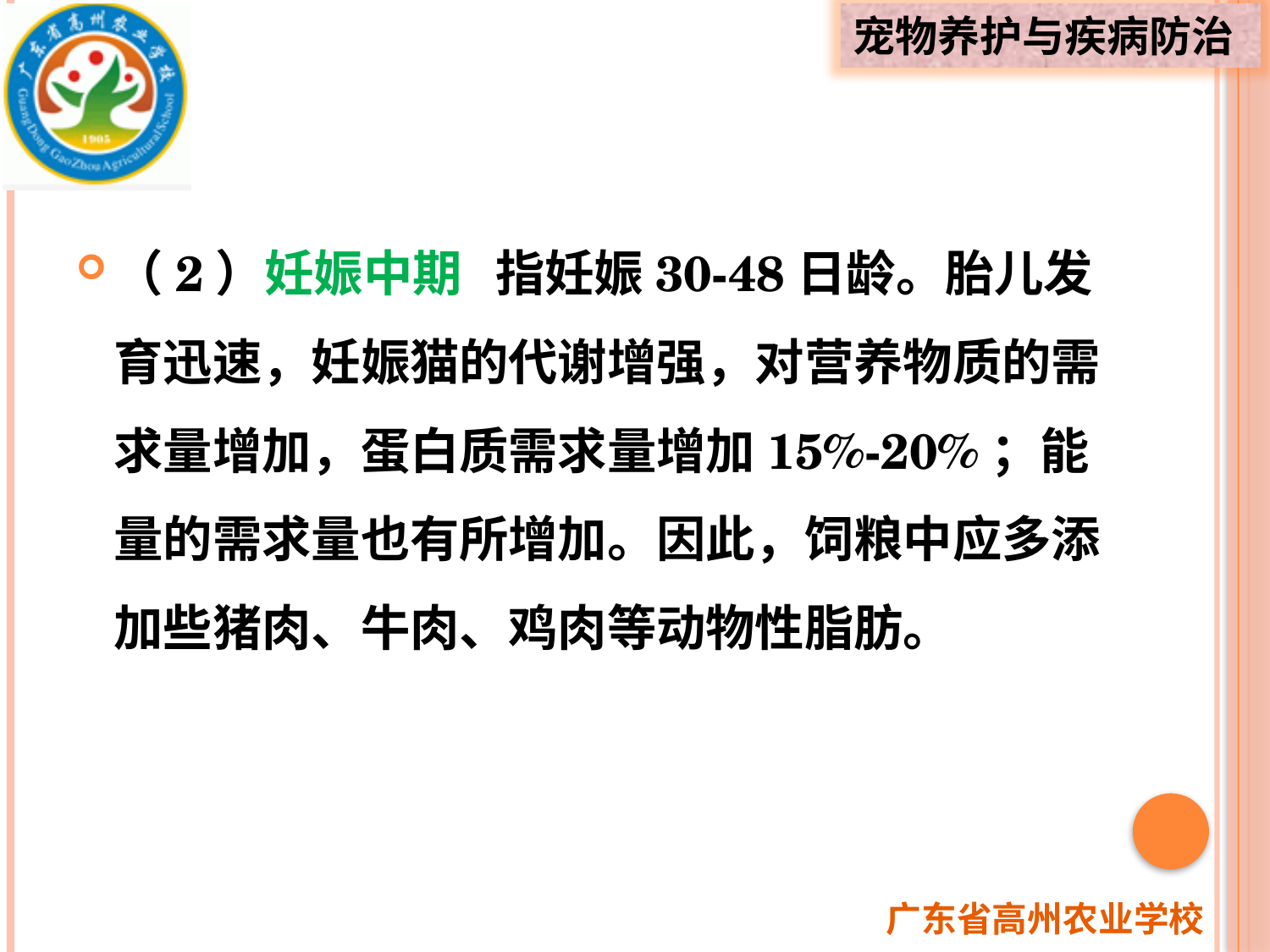

（2）妊娠中期   指妊娠30-48日龄。胎儿发育迅速，妊娠猫的代谢增强，对营养物质的需求量增加，蛋白质需求量增加15%-20%；能量的需求量也有所增加。因此，饲粮中应多添加些猪肉、牛肉、鸡肉等动物性脂肪。